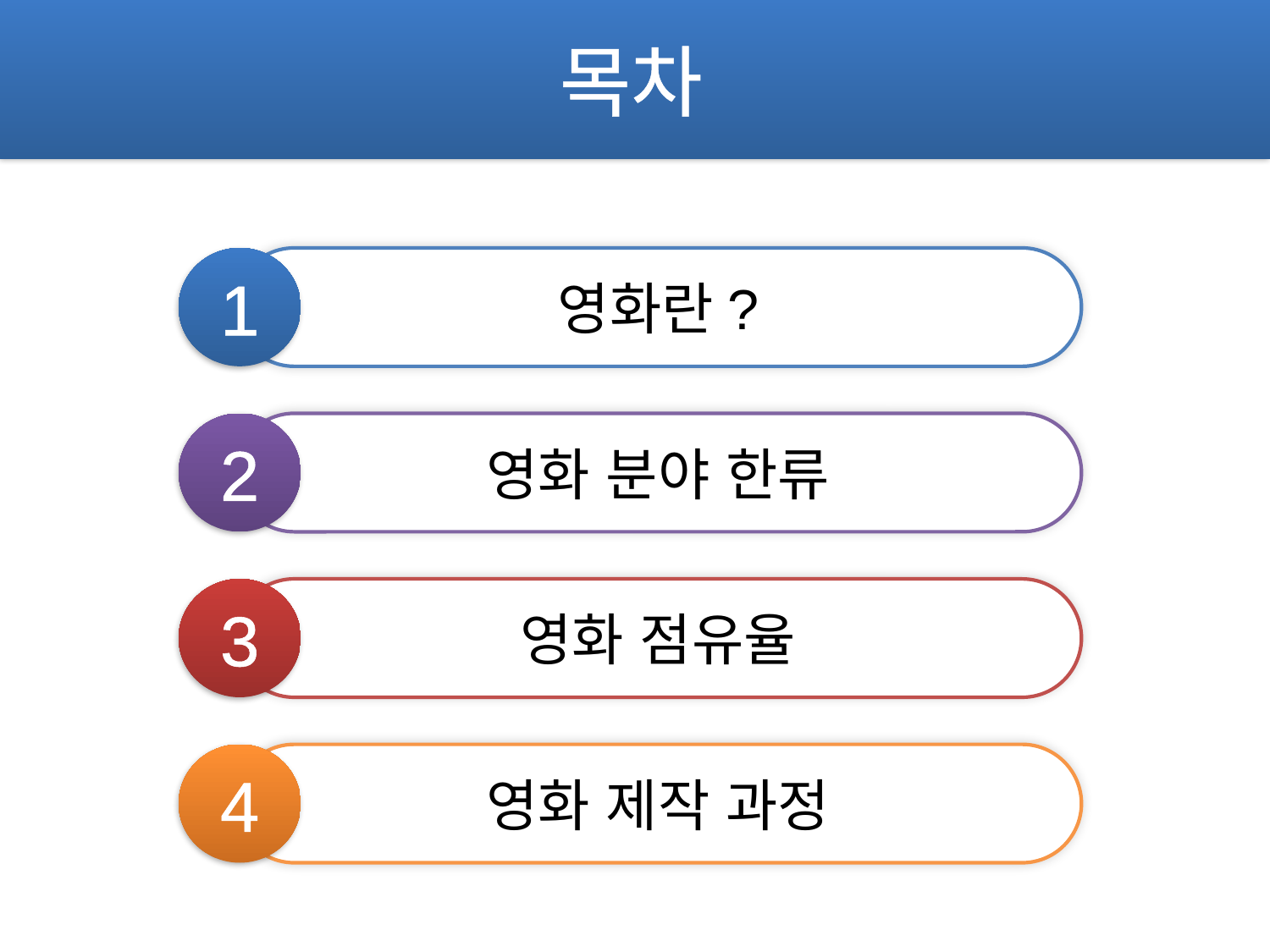

# 목차
1
영화란?
2
영화 분야 한류
3
영화 점유율
4
영화 제작 과정